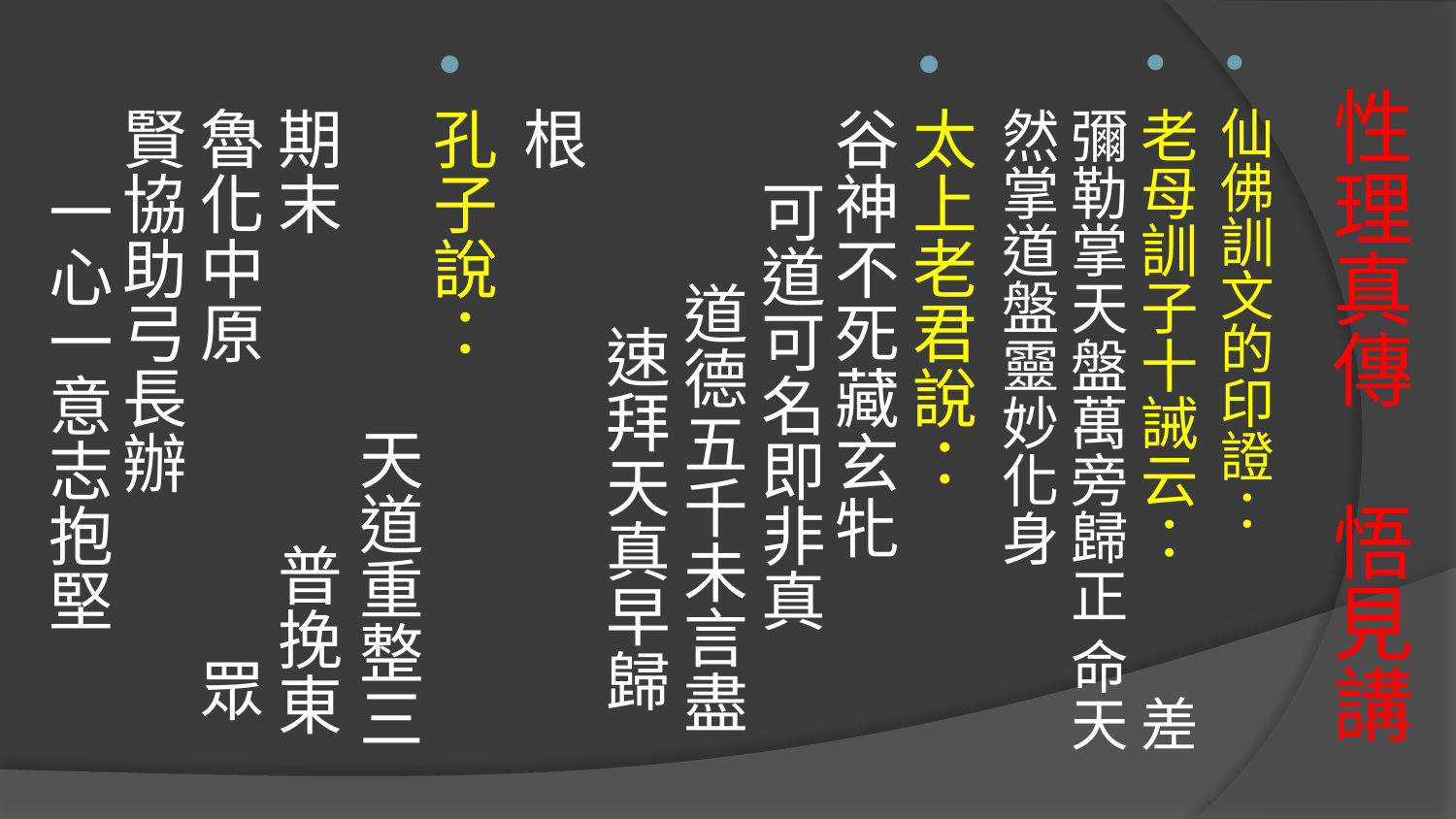

仙佛訓文的印證：
老母訓子十誡云：          差彌勒掌天盤萬旁歸正 命天然掌道盤靈妙化身
太上老君說：                    谷神不死藏玄牝                    可道可名即非真                      道德五千未言盡                  速拜天真早歸根
孔子說：                                                  天道重整三期末                     普挽東魯化中原                    眾賢協助弓長辦                         一心一意志抱堅
# 性理真傳     悟見講